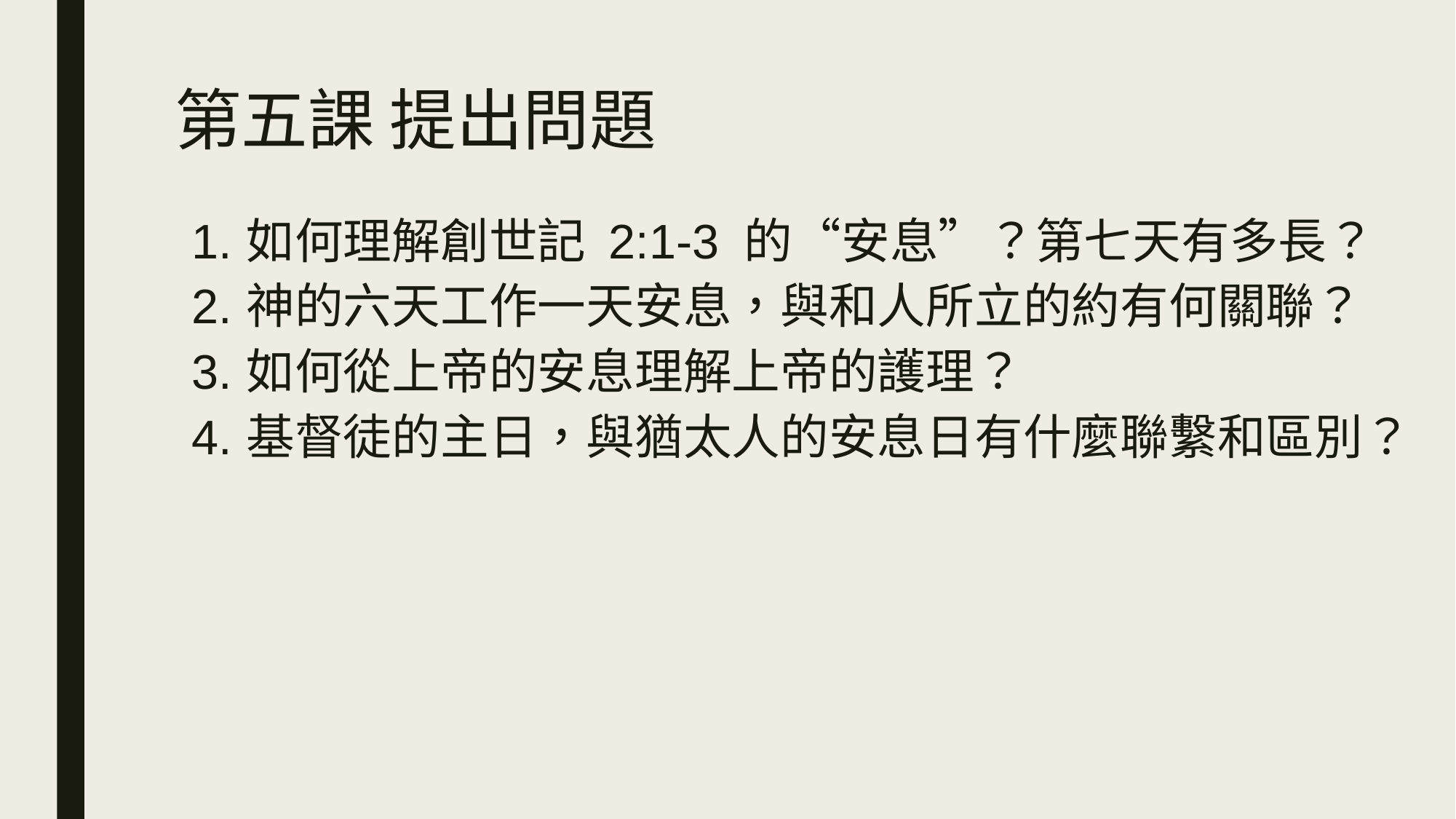

# 第五課 提出問題
如何理解創世記 2:1-3 的“安息”？第七天有多長？
神的六天工作一天安息，與和人所立的約有何關聯？
如何從上帝的安息理解上帝的護理？
基督徒的主日，與猶太人的安息日有什麼聯繫和區別？